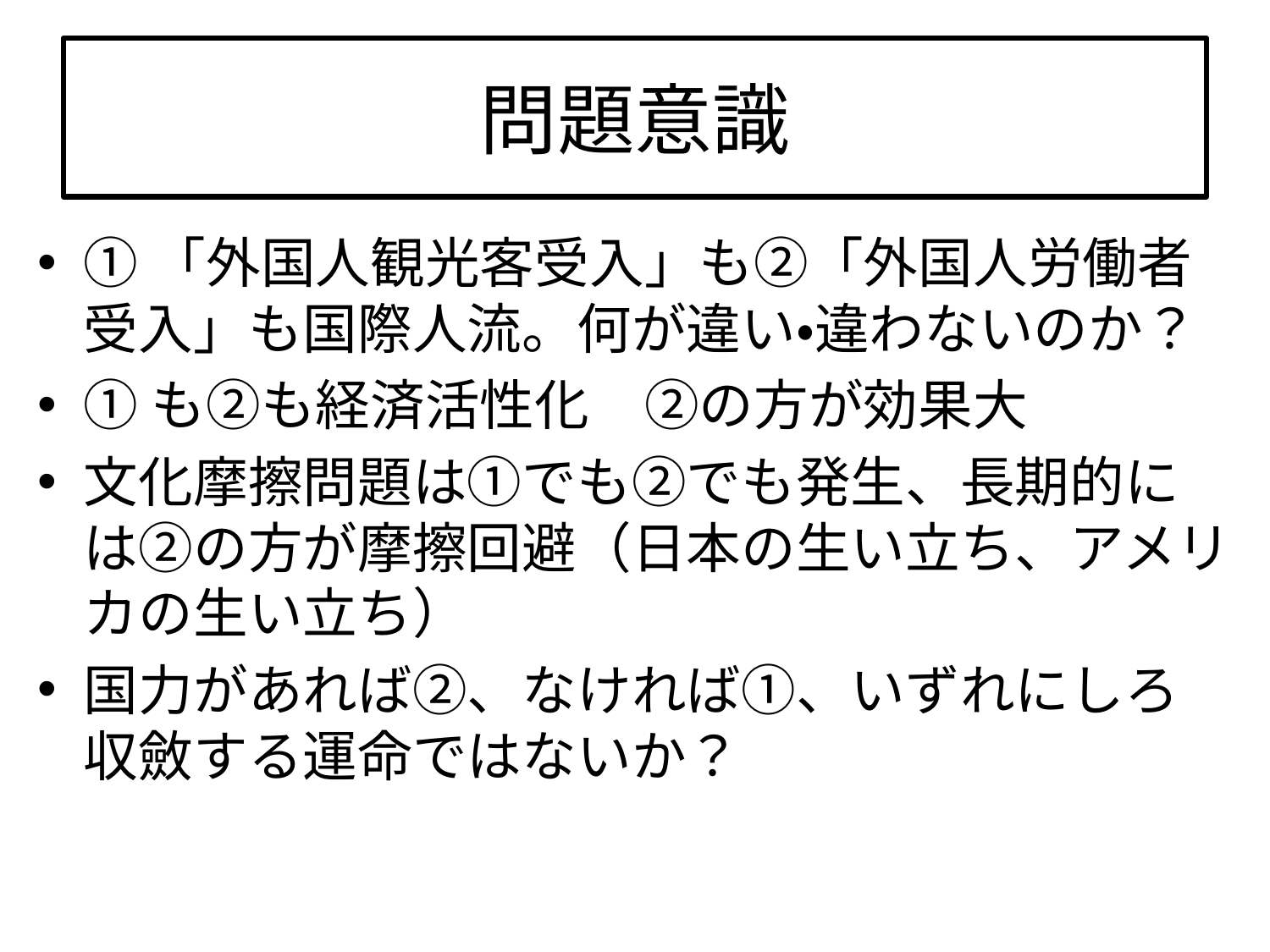

# 問題意識
①「外国人観光客受入」も②「外国人労働者受入」も国際人流。何が違い・違わないのか？
①も②も経済活性化　②の方が効果大
文化摩擦問題は①でも②でも発生、長期的には②の方が摩擦回避（日本の生い立ち、アメリカの生い立ち）
国力があれば②、なければ①、いずれにしろ収斂する運命ではないか？